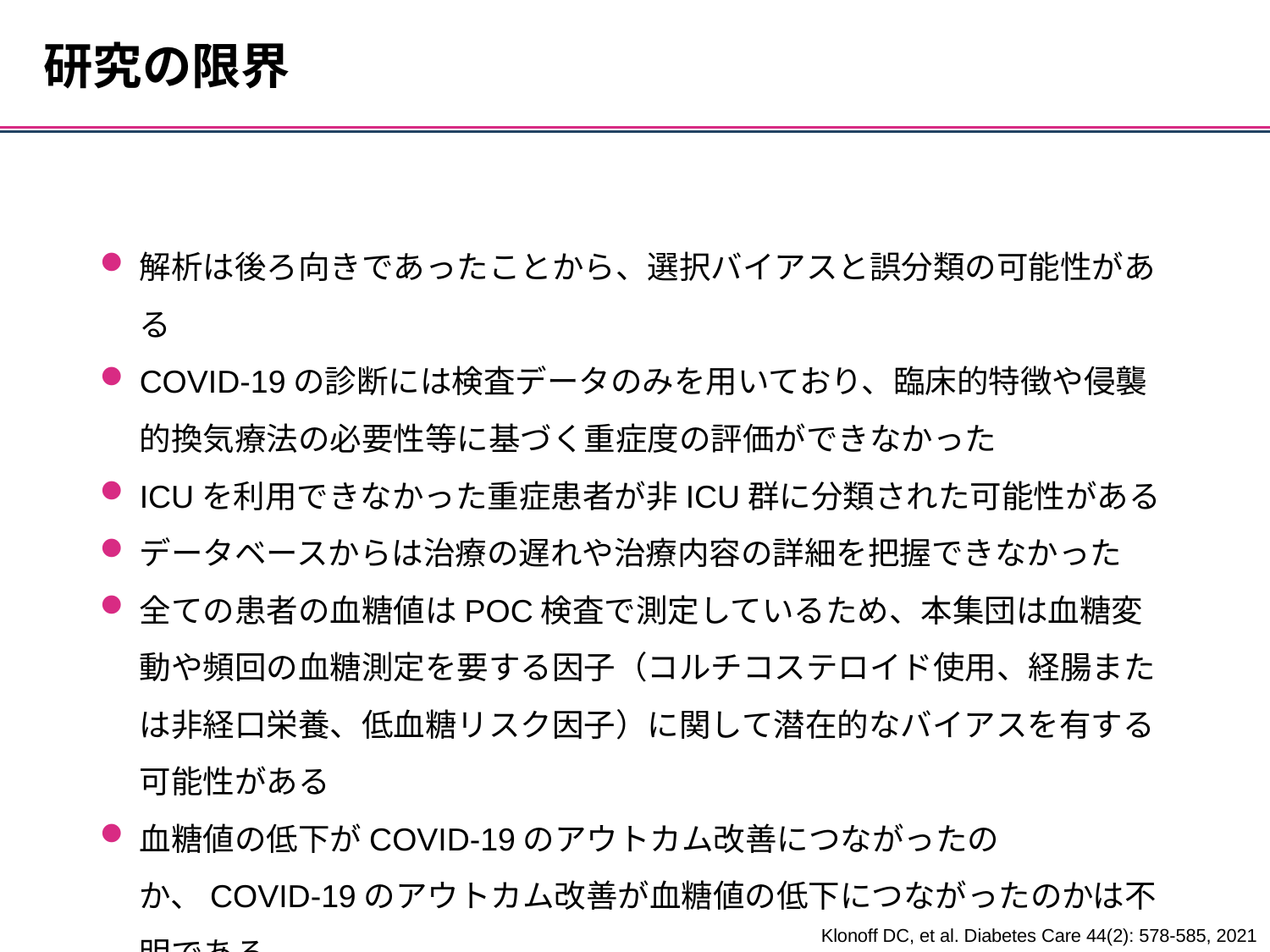

研究の限界
解析は後ろ向きであったことから、選択バイアスと誤分類の可能性がある
COVID-19の診断には検査データのみを用いており、臨床的特徴や侵襲的換気療法の必要性等に基づく重症度の評価ができなかった
ICUを利用できなかった重症患者が非ICU群に分類された可能性がある
データベースからは治療の遅れや治療内容の詳細を把握できなかった
全ての患者の血糖値はPOC検査で測定しているため、本集団は血糖変動や頻回の血糖測定を要する因子（コルチコステロイド使用、経腸または非経口栄養、低血糖リスク因子）に関して潜在的なバイアスを有する可能性がある
血糖値の低下がCOVID-19のアウトカム改善につながったのか、COVID-19のアウトカム改善が血糖値の低下につながったのかは不明である
Klonoff DC, et al. Diabetes Care 44(2): 578-585, 2021